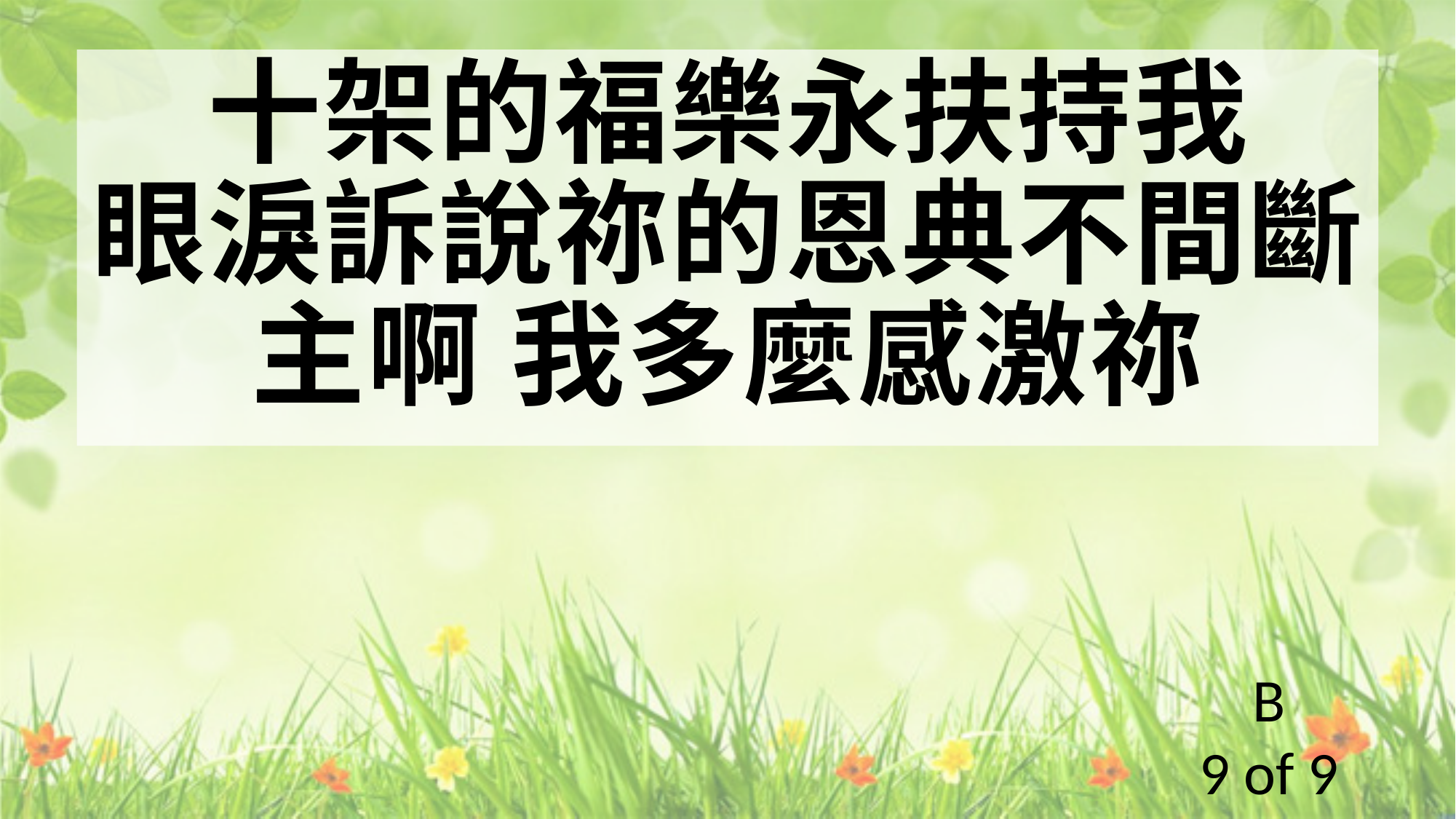

十架的福樂永扶持我
眼淚訴說祢的恩典不間斷
主啊 我多麼感激祢
B
9 of 9